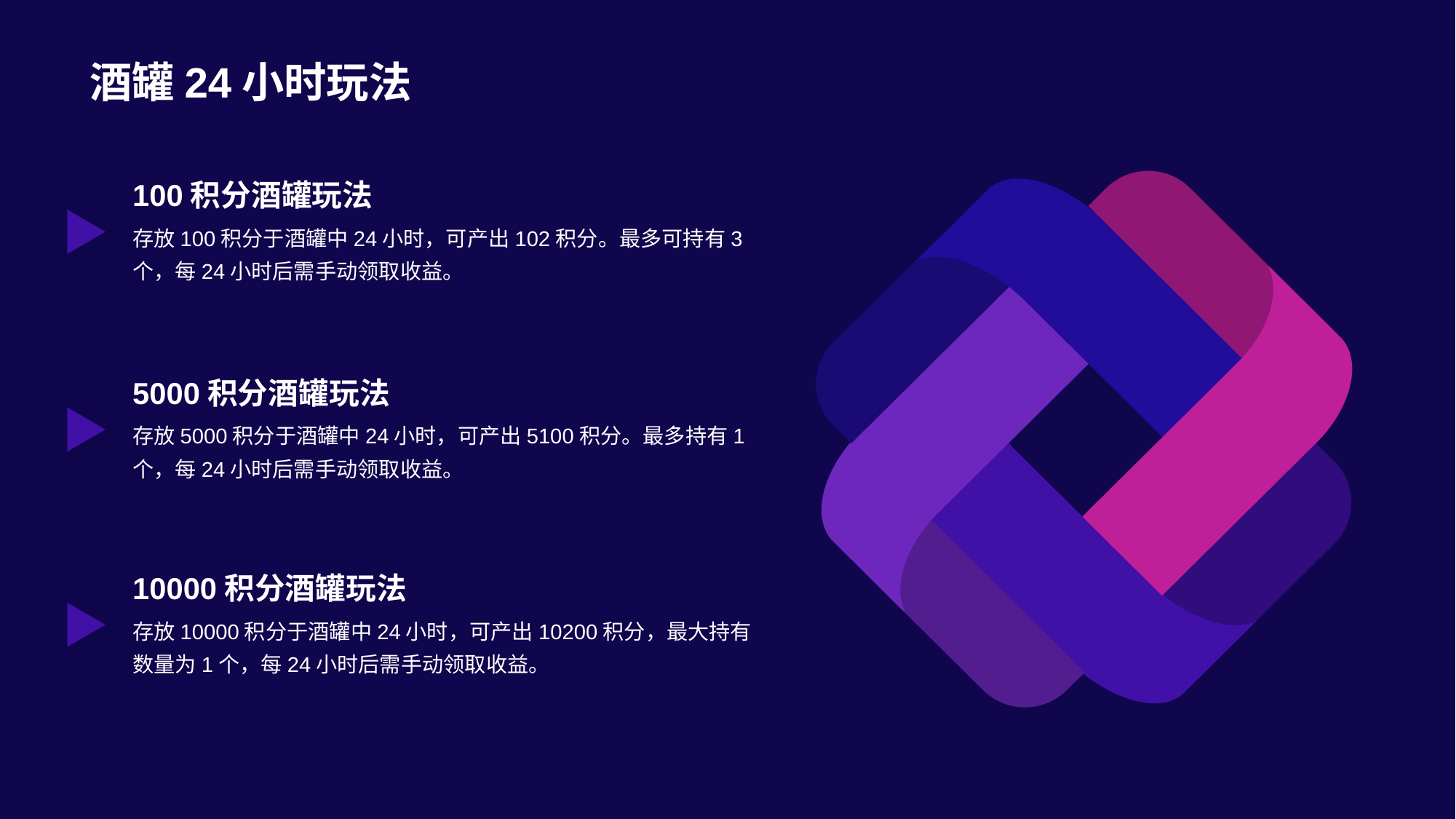

酒罐24小时玩法
100积分酒罐玩法
存放100积分于酒罐中24小时，可产出102积分。最多可持有3个，每24小时后需手动领取收益。

5000积分酒罐玩法
存放5000积分于酒罐中24小时，可产出5100积分。最多持有1个，每24小时后需手动领取收益。

10000积分酒罐玩法
存放10000积分于酒罐中24小时，可产出10200积分，最大持有数量为1个，每24小时后需手动领取收益。